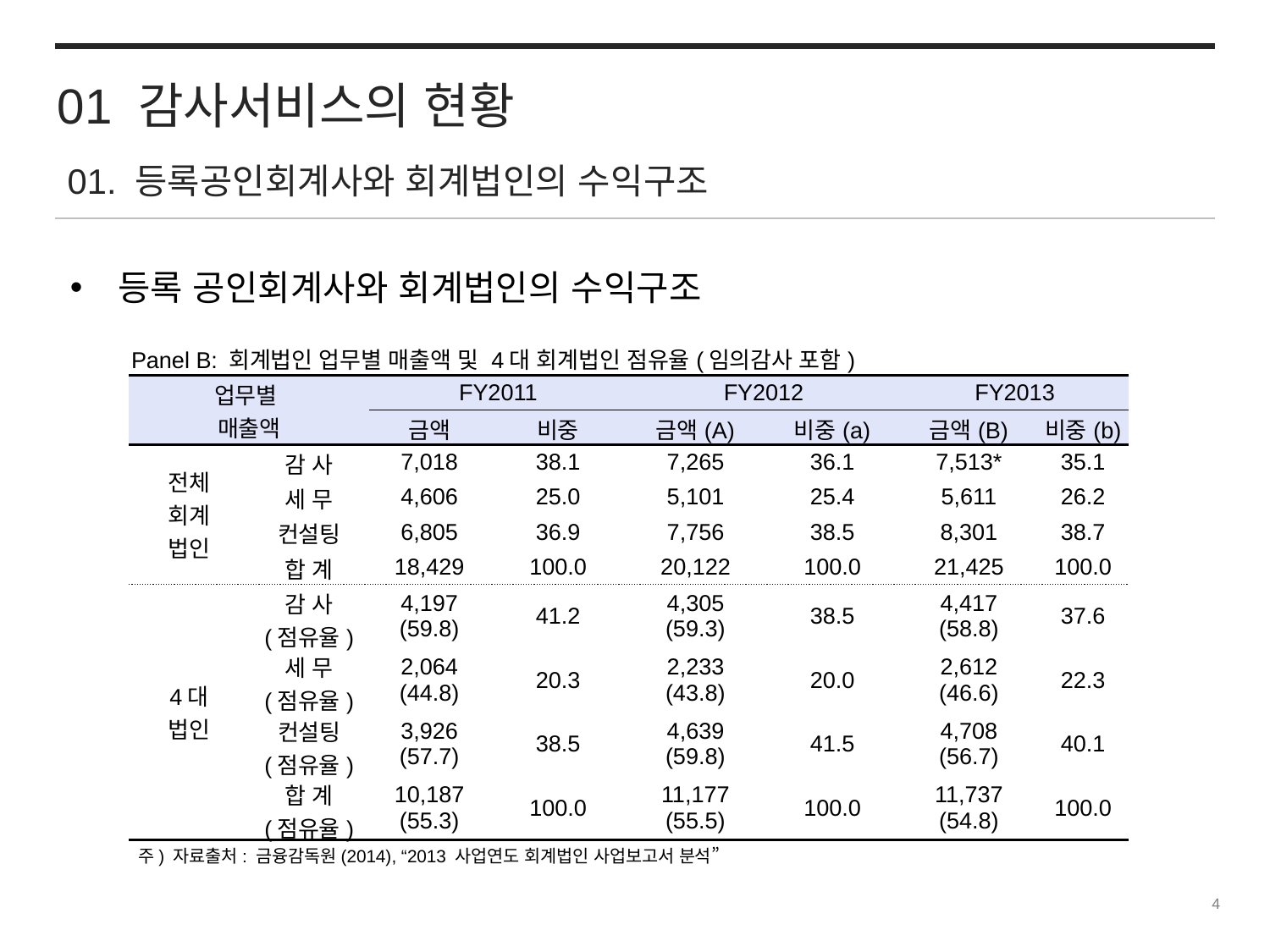

01 감사서비스의 현황
01. 등록공인회계사와 회계법인의 수익구조
등록 공인회계사와 회계법인의 수익구조

| Panel B: 회계법인 업무별 매출액 및 4대 회계법인 점유율(임의감사 포함) |  |  |  |  |  |  |  |
| --- | --- | --- | --- | --- | --- | --- | --- |
| 업무별 매출액 |  | FY2011 |  | FY2012 |  | FY2013 |  |
|  |  | 금액 | 비중 | 금액(A) | 비중(a) | 금액(B) | 비중(b) |
| 전체 회계 법인 | 감 사 | 7,018 | 38.1 | 7,265 | 36.1 | 7,513\* | 35.1 |
|  | 세 무 | 4,606 | 25.0 | 5,101 | 25.4 | 5,611 | 26.2 |
|  | 컨설팅 | 6,805 | 36.9 | 7,756 | 38.5 | 8,301 | 38.7 |
|  | 합 계 | 18,429 | 100.0 | 20,122 | 100.0 | 21,425 | 100.0 |
| 4대 법인 | 감 사 (점유율) | 4,197 (59.8) | 41.2 | 4,305 (59.3) | 38.5 | 4,417 (58.8) | 37.6 |
|  | 세 무 (점유율) | 2,064 (44.8) | 20.3 | 2,233 (43.8) | 20.0 | 2,612 (46.6) | 22.3 |
|  | 컨설팅 (점유율) | 3,926 (57.7) | 38.5 | 4,639 (59.8) | 41.5 | 4,708 (56.7) | 40.1 |
|  | 합 계 (점유율) | 10,187 (55.3) | 100.0 | 11,177 (55.5) | 100.0 | 11,737 (54.8) | 100.0 |
주) 자료출처: 금융감독원(2014), “2013 사업연도 회계법인 사업보고서 분석”